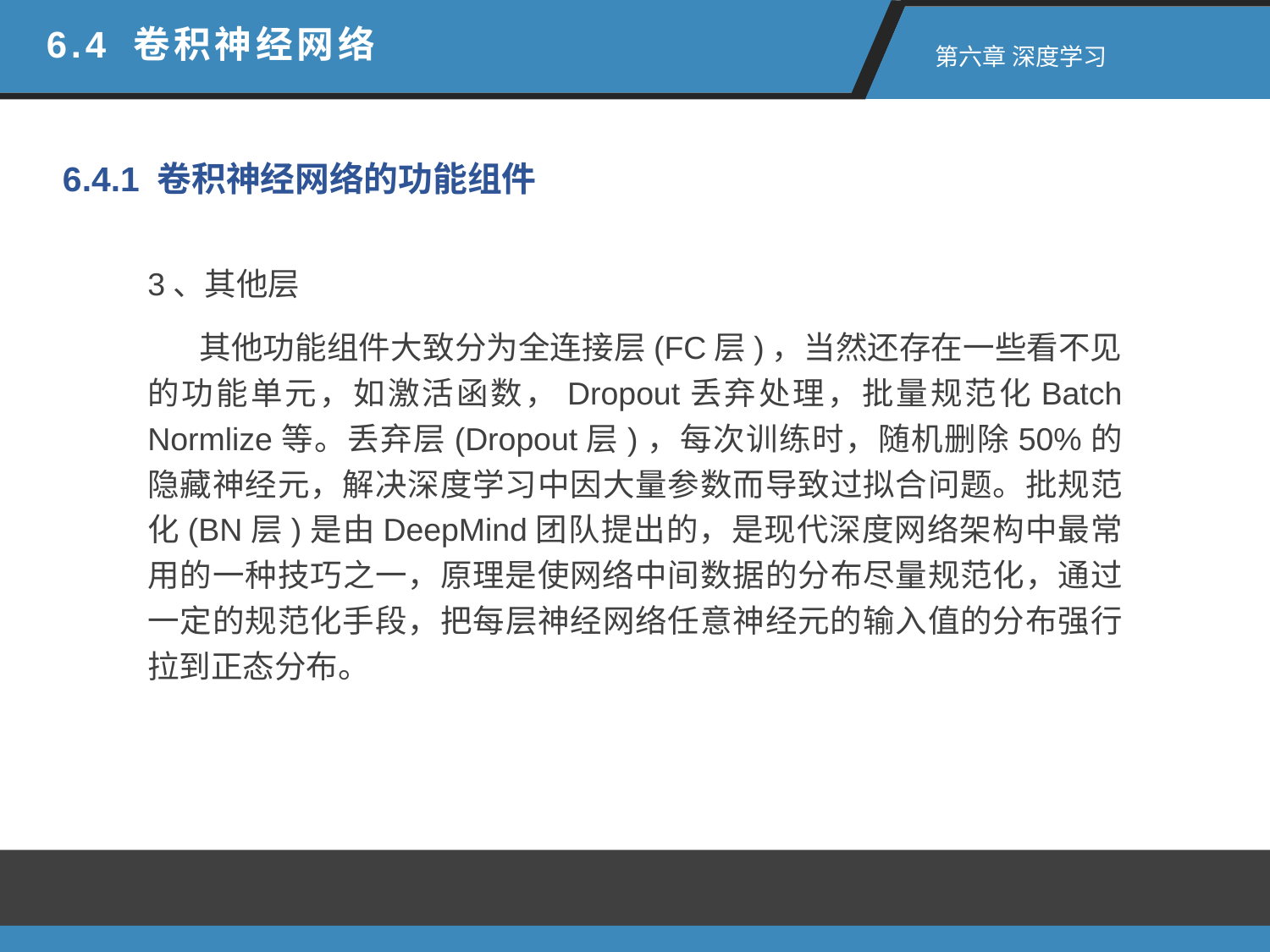

6.4 卷积神经网络
  第六章 深度学习
6.4.1 卷积神经网络的功能组件
3、其他层
      其他功能组件大致分为全连接层(FC层)，当然还存在一些看不见的功能单元，如激活函数，Dropout丢弃处理，批量规范化Batch Normlize等。丢弃层(Dropout层)，每次训练时，随机删除50%的隐藏神经元，解决深度学习中因大量参数而导致过拟合问题。批规范化(BN层)是由DeepMind团队提出的，是现代深度网络架构中最常用的一种技巧之一，原理是使网络中间数据的分布尽量规范化，通过一定的规范化手段，把每层神经网络任意神经元的输入值的分布强行拉到正态分布。